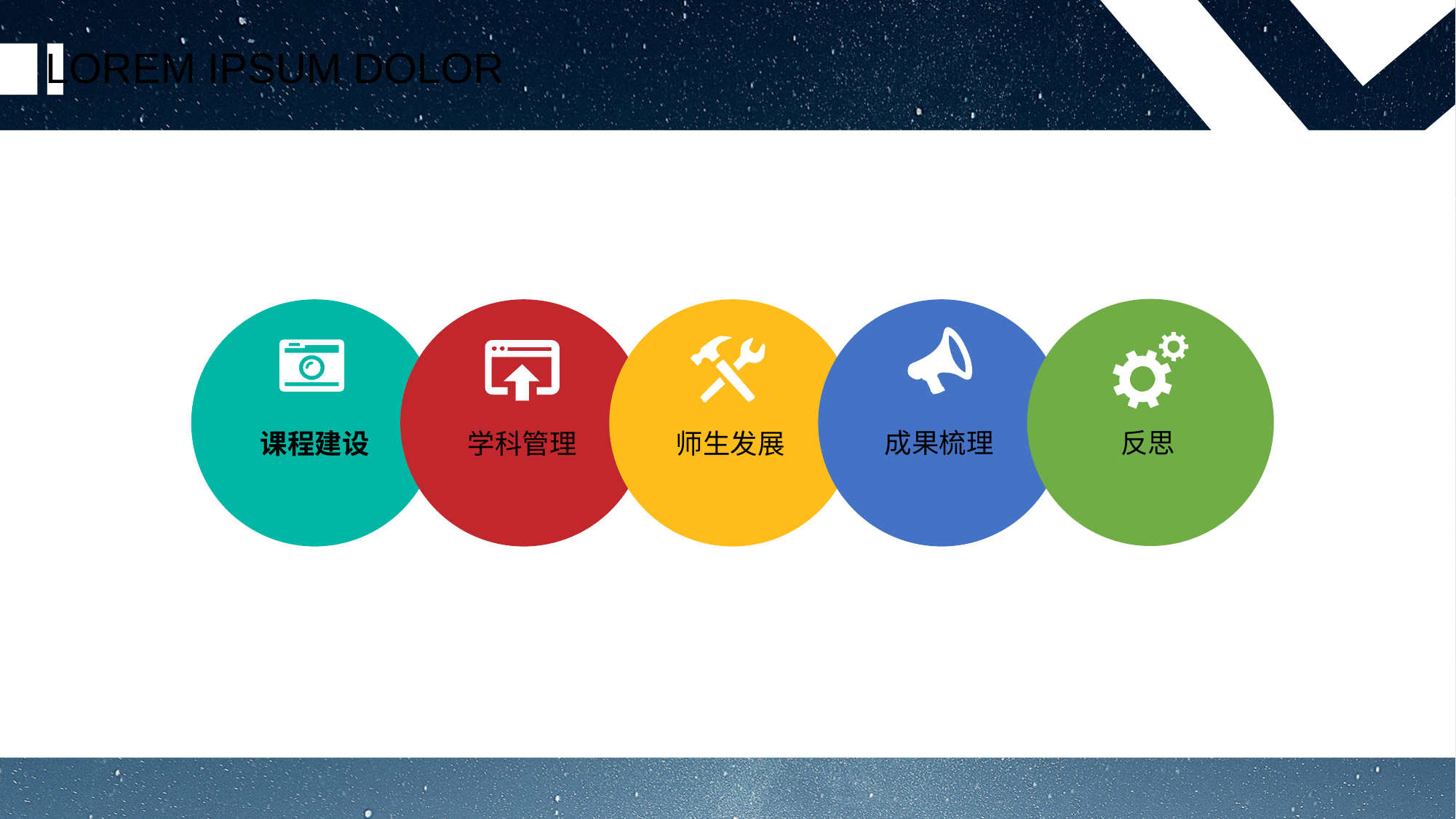

LOREM IPSUM DOLOR

1、全面落实“双减”。
2、五级梯队（周敏颖市新秀）、信息化能手评优课（周玉婷区二等奖）、区整班朗读（三6班区一等奖）成果喜人。
3、RS工作室活动扎实推进，全体高质量完成小灶微课的录制。

成果梳理
反思
课程建设
学科管理
师生发展